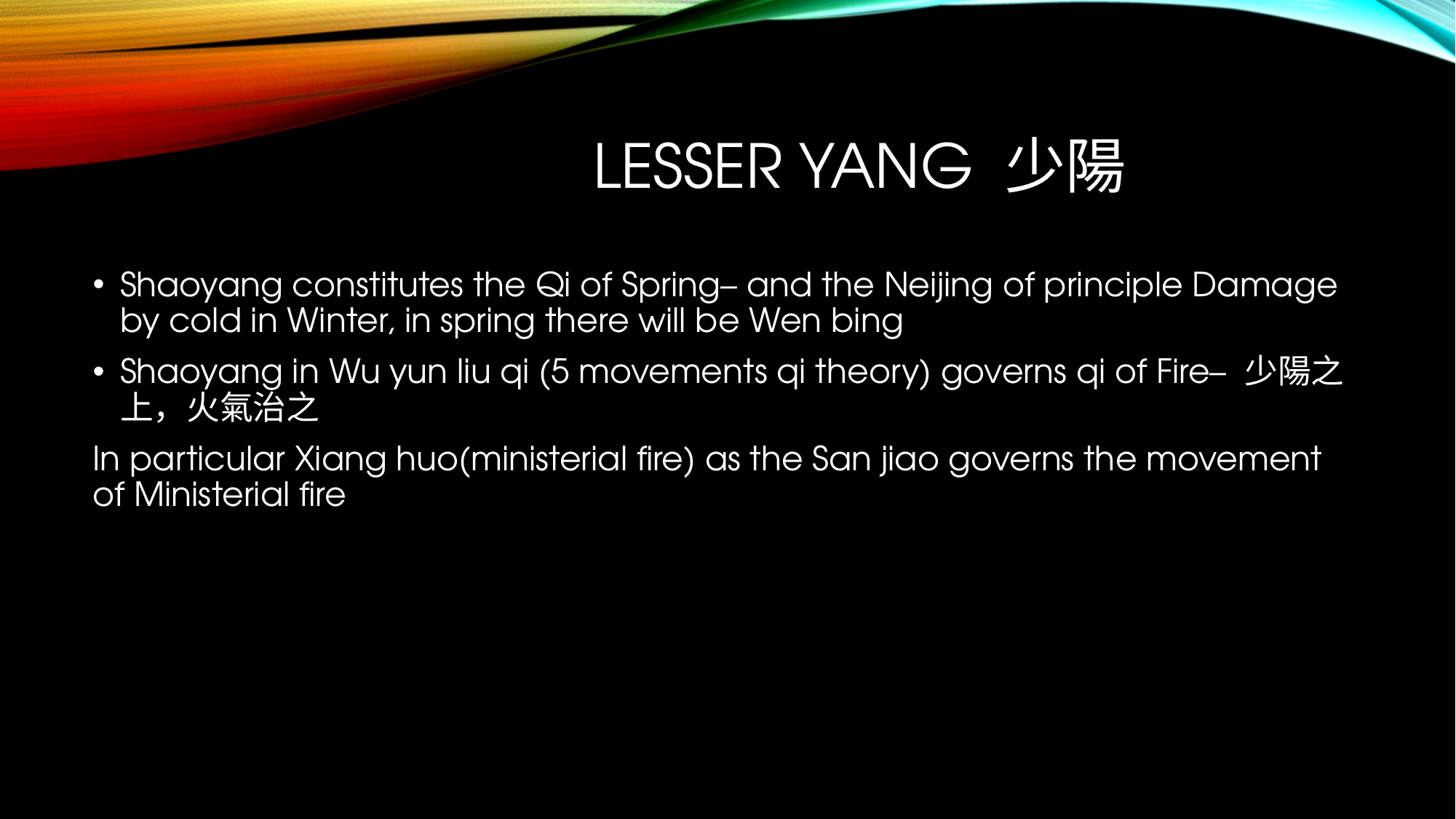

# Lesser Yang 少陽
Shaoyang constitutes the Qi of Spring– and the Neijing of principle Damage by cold in Winter, in spring there will be Wen bing
Shaoyang in Wu yun liu qi (5 movements qi theory) governs qi of Fire– 少陽之上，火氣治之
In particular Xiang huo(ministerial fire) as the San jiao governs the movement of Ministerial fire